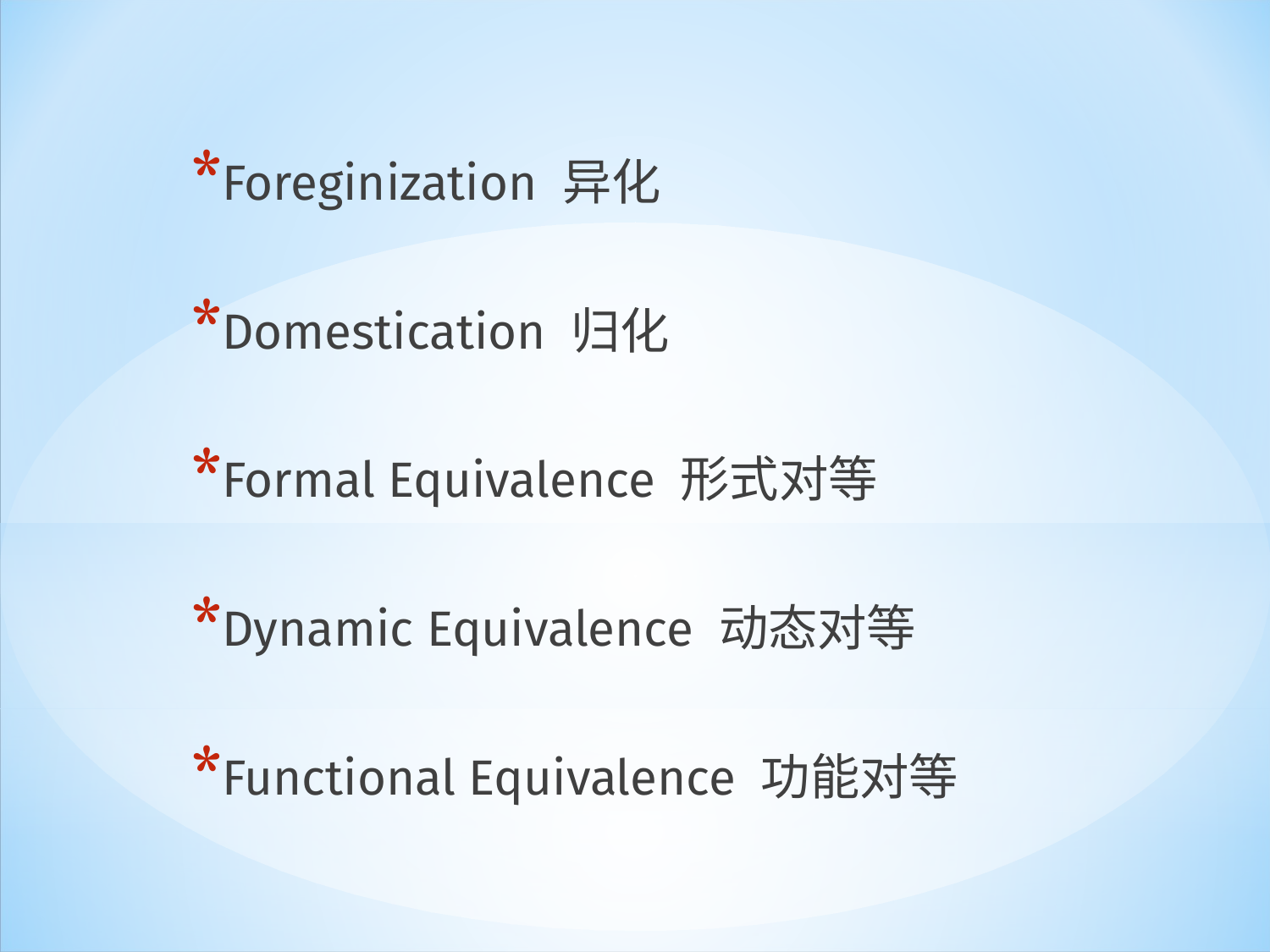

Foreginization 异化

Domestication 归化

Formal Equivalence 形式对等

Dynamic Equivalence 动态对等

Functional Equivalence 功能对等

#